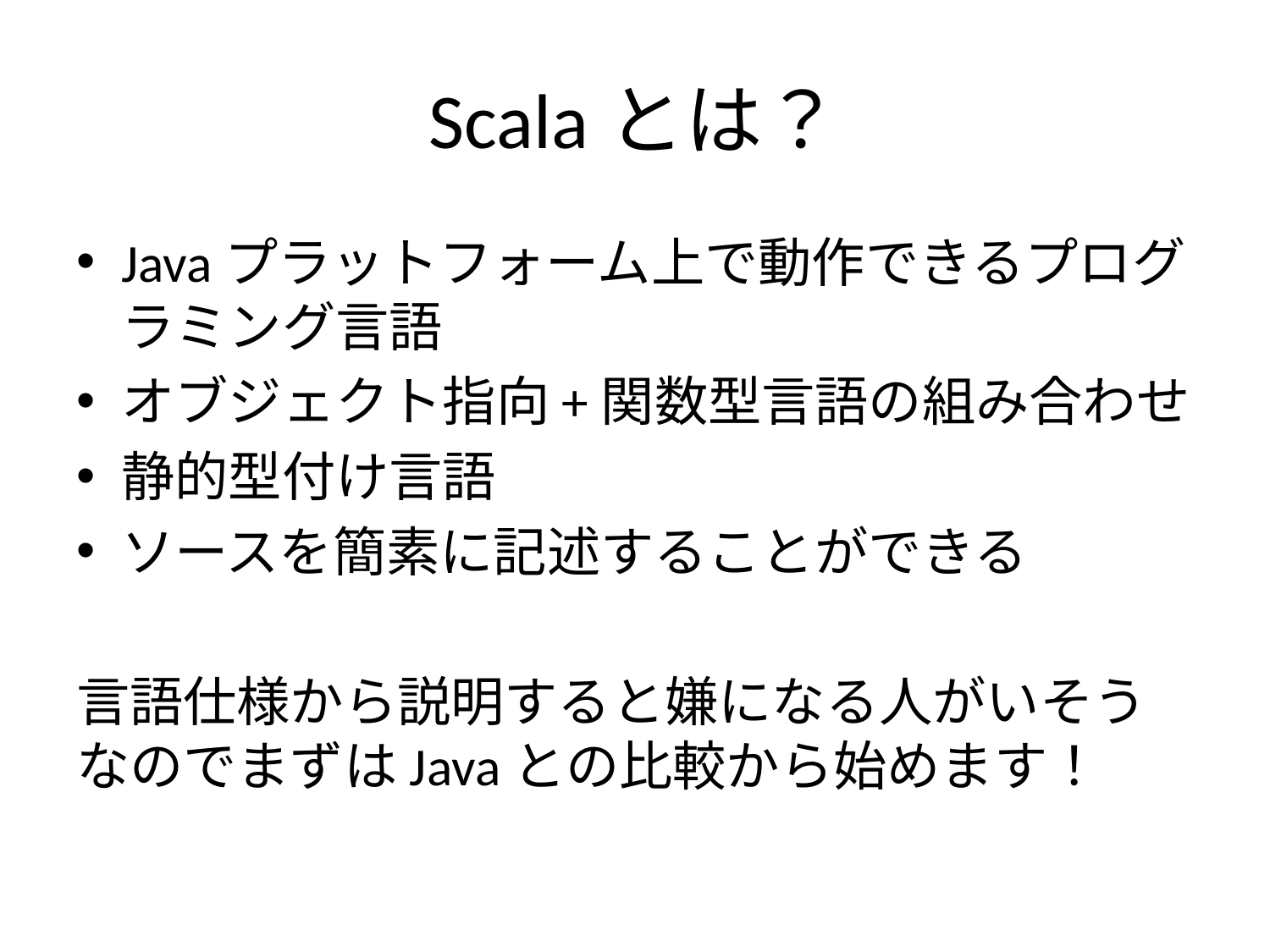

# Scalaとは？
Javaプラットフォーム上で動作できるプログラミング言語
オブジェクト指向+関数型言語の組み合わせ
静的型付け言語
ソースを簡素に記述することができる

言語仕様から説明すると嫌になる人がいそうなのでまずはJavaとの比較から始めます！